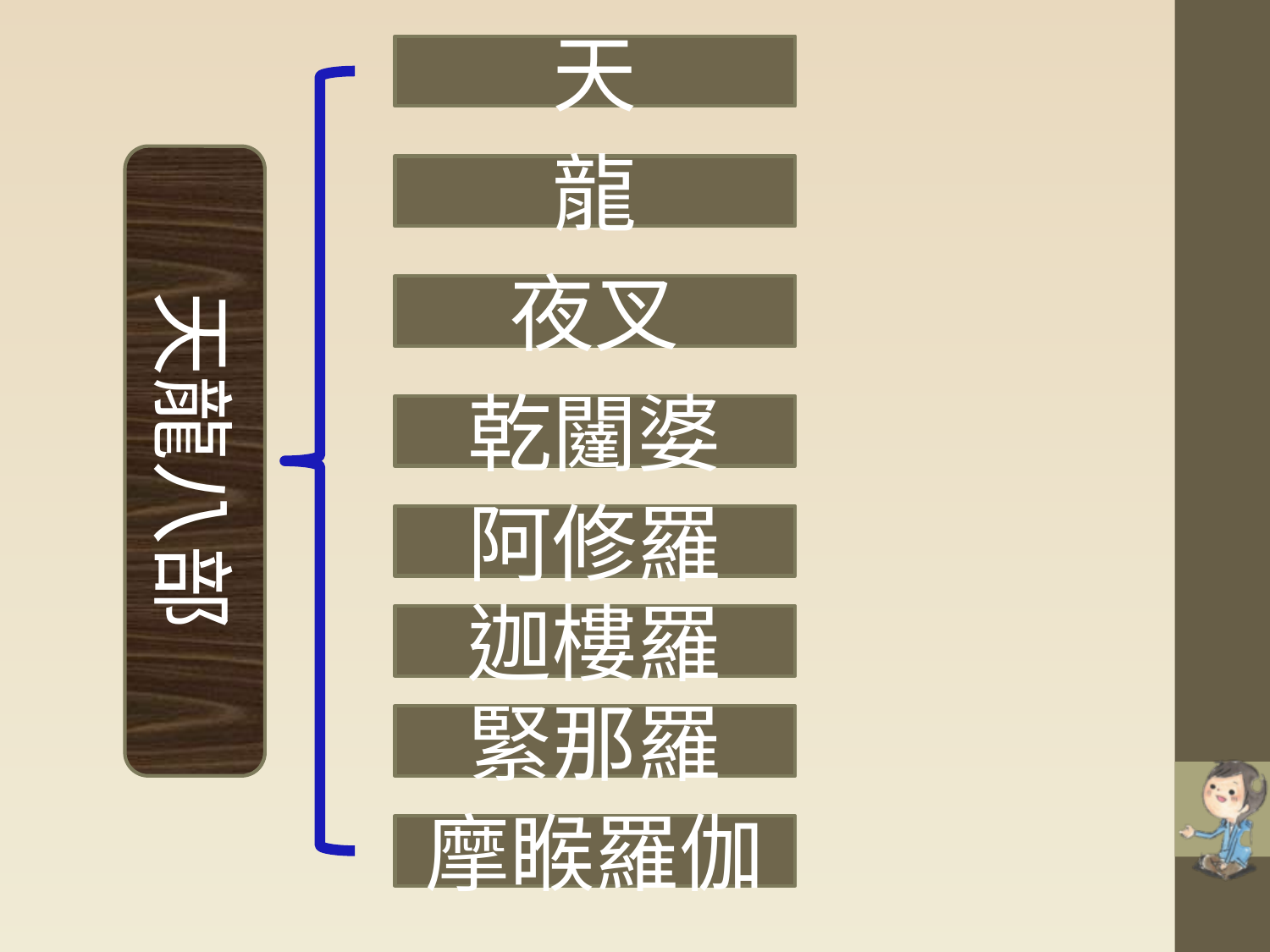

天

天龍八部
龍

夜叉
乾闥婆
阿修羅
迦樓羅
緊那羅
摩睺羅伽